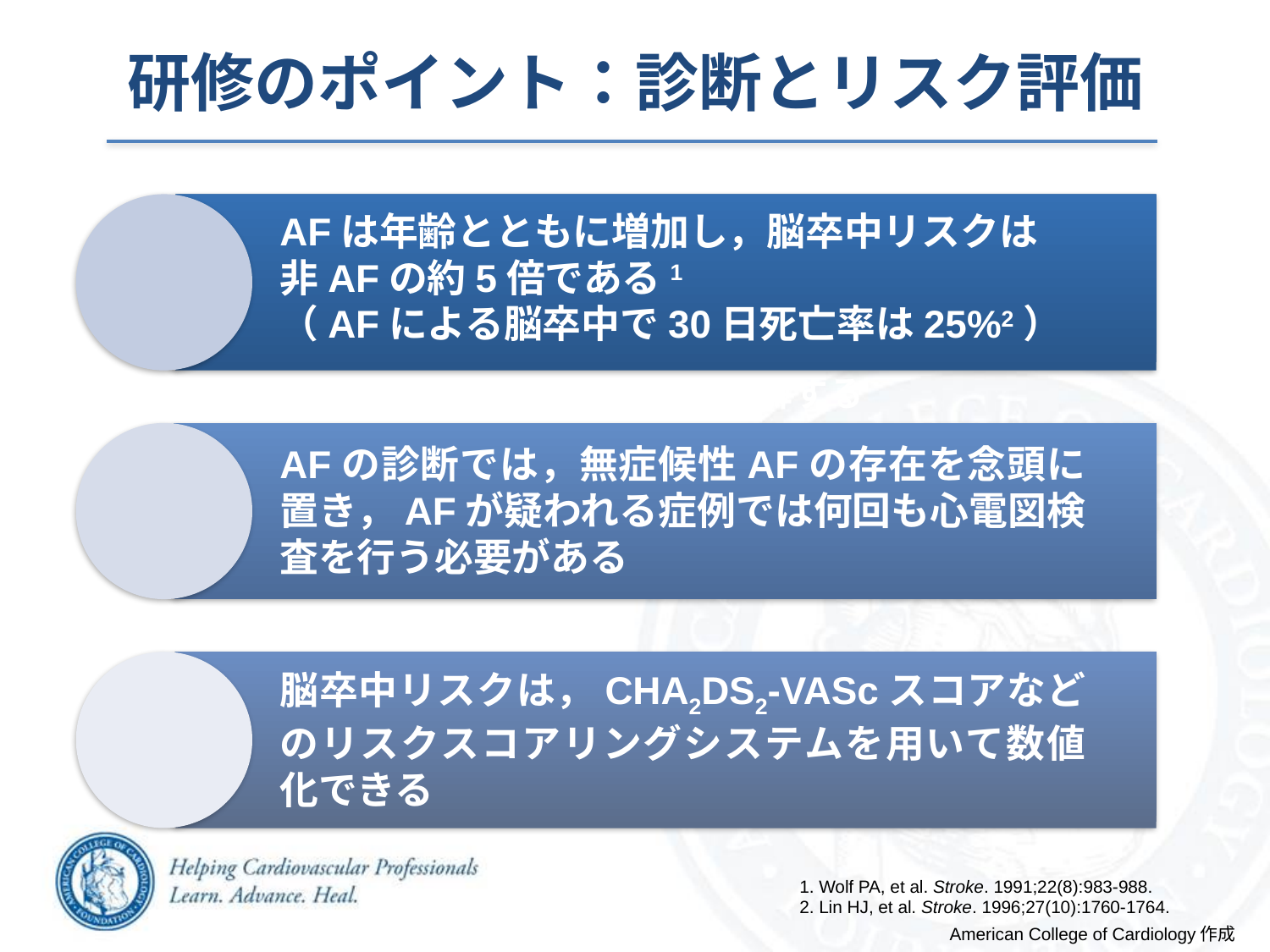

研修のポイント：診断とリスク評価

AFは年齢とともに増加し，脳卒中リスクは
非AFの約5倍である1
（AFによる脳卒中で30日死亡率は25%2）
心房細動（AF）患者の
病態
臨床における重要性
リスク層別化の方法             を理解する
AFの診断では，無症候性AFの存在を念頭に置き，AFが疑われる症例では何回も心電図検査を行う必要がある
脳卒中リスクは，CHA2DS2-VAScスコアなどのリスクスコアリングシステムを用いて数値化できる
1. Wolf PA, et al. Stroke. 1991;22(8):983-988.
2. Lin HJ, et al. Stroke. 1996;27(10):1760-1764.
American College of Cardiology作成